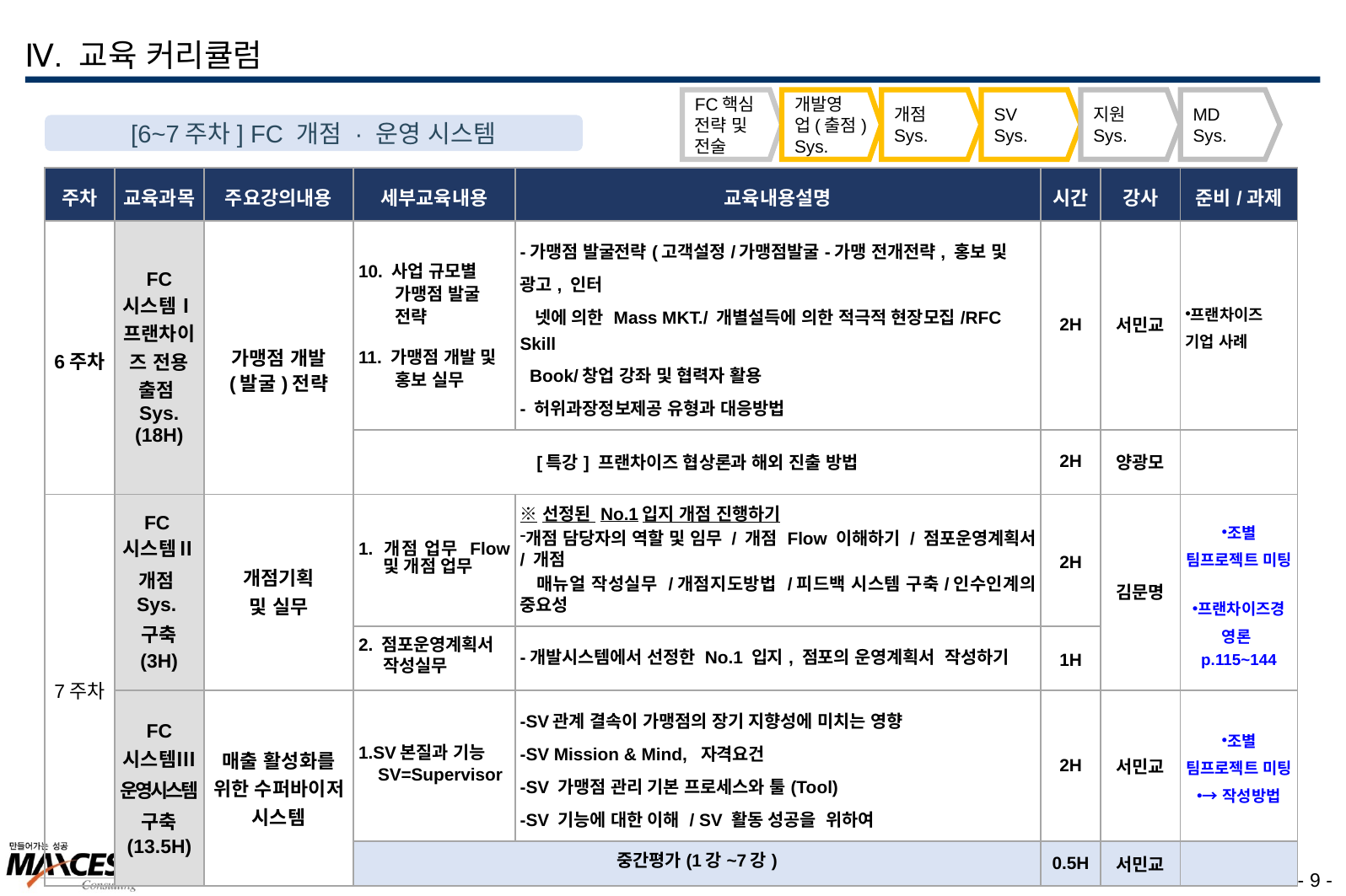

Ⅳ. 교육 커리큘럼
FC핵심
전략 및
전술
개발영
업(출점)
Sys.
개점
Sys.
SV
Sys.
지원
Sys.
MD
Sys.
[6~7주차] FC 개점 · 운영 시스템
| 주차 | 교육과목 | 주요강의내용 | 세부교육내용 | 교육내용설명 | 시간 | 강사 | 준비/과제 |
| --- | --- | --- | --- | --- | --- | --- | --- |
| 6주차 | FC 시스템Ⅰ 프랜차이즈 전용 출점Sys. (18H) | 가맹점 개발 (발굴)전략 | 10. 사업 규모별 가맹점 발굴 전략 11. 가맹점 개발 및 홍보 실무 | -가맹점 발굴전략(고객설정/가맹점발굴-가맹 전개전략, 홍보 및 광고, 인터 넷에 의한 Mass MKT./ 개별설득에 의한 적극적 현장모집/RFC Skill Book/창업 강좌 및 협력자 활용 - 허위과장정보제공 유형과 대응방법 | 2H | 서민교 | 프랜차이즈 기업 사례 |
|  |  |  | [특강] 프랜차이즈 협상론과 해외 진출 방법 |  | 2H | 양광모 |  |
| 7주차 | FC시스템Ⅱ 개점Sys. 구축 (3H) | 개점기획 및 실무 | 1. 개점 업무 Flow 및 개점 업무 | ※선정된 No.1입지 개점 진행하기 개점 담당자의 역할 및 임무 / 개점 Flow 이해하기 / 점포운영계획서 / 개점 매뉴얼 작성실무 /개점지도방법 /피드백 시스템 구축/인수인계의 중요성 | 2H | 김문명 | 조별 팀프로젝트 미팅 프랜차이즈경영론p.115~144 |
|  |  |  | 2. 점포운영계획서 작성실무 | -개발시스템에서 선정한 No.1 입지, 점포의 운영계획서 작성하기 | 1H |  |  |
|  | FC 시스템Ⅲ 운영시스템 구축 (13.5H) | 매출 활성화를 위한 수퍼바이저 시스템 | 1.SV본질과 기능 SV=Supervisor | -SV관계 결속이 가맹점의 장기 지향성에 미치는 영향 -SV Mission & Mind, 자격요건 -SV 가맹점 관리 기본 프로세스와 툴(Tool) -SV 기능에 대한 이해 / SV 활동 성공을 위하여 | 2H | 서민교 | 조별 팀프로젝트 미팅 →작성방법 |
|  |  |  | 중간평가(1강~7강) |  | 0.5H | 서민교 |  |
- 9 -